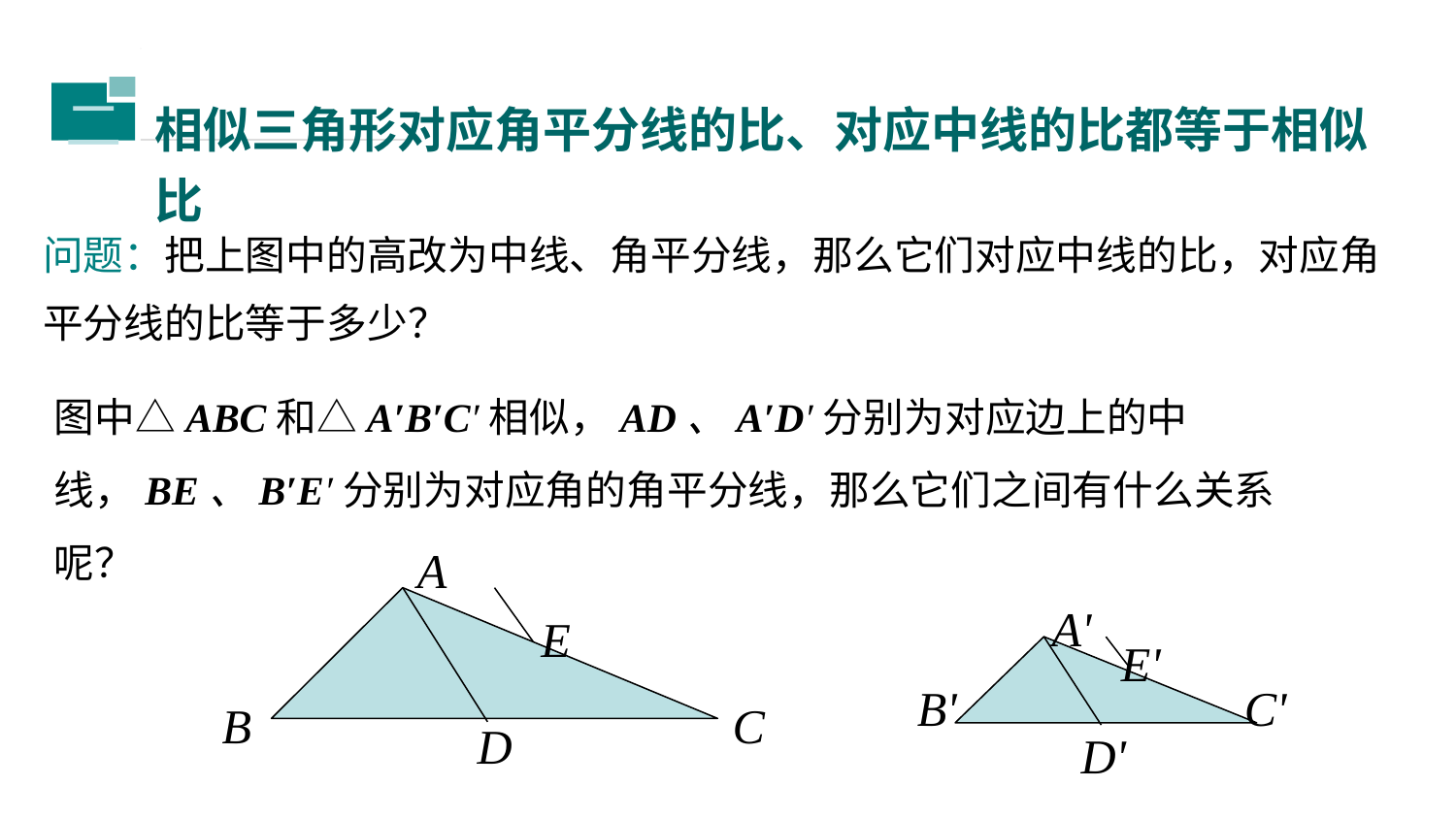

相似三角形对应角平分线的比、对应中线的比都等于相似比
二

问题：把上图中的高改为中线、角平分线，那么它们对应中线的比，对应角平分线的比等于多少？
图中△ABC和△A′B′C′相似，AD、A′D′分别为对应边上的中线，BE、B′E′分别为对应角的角平分线，那么它们之间有什么关系呢？
A

B
C
D
E
A'

B'
C'
D'
E'